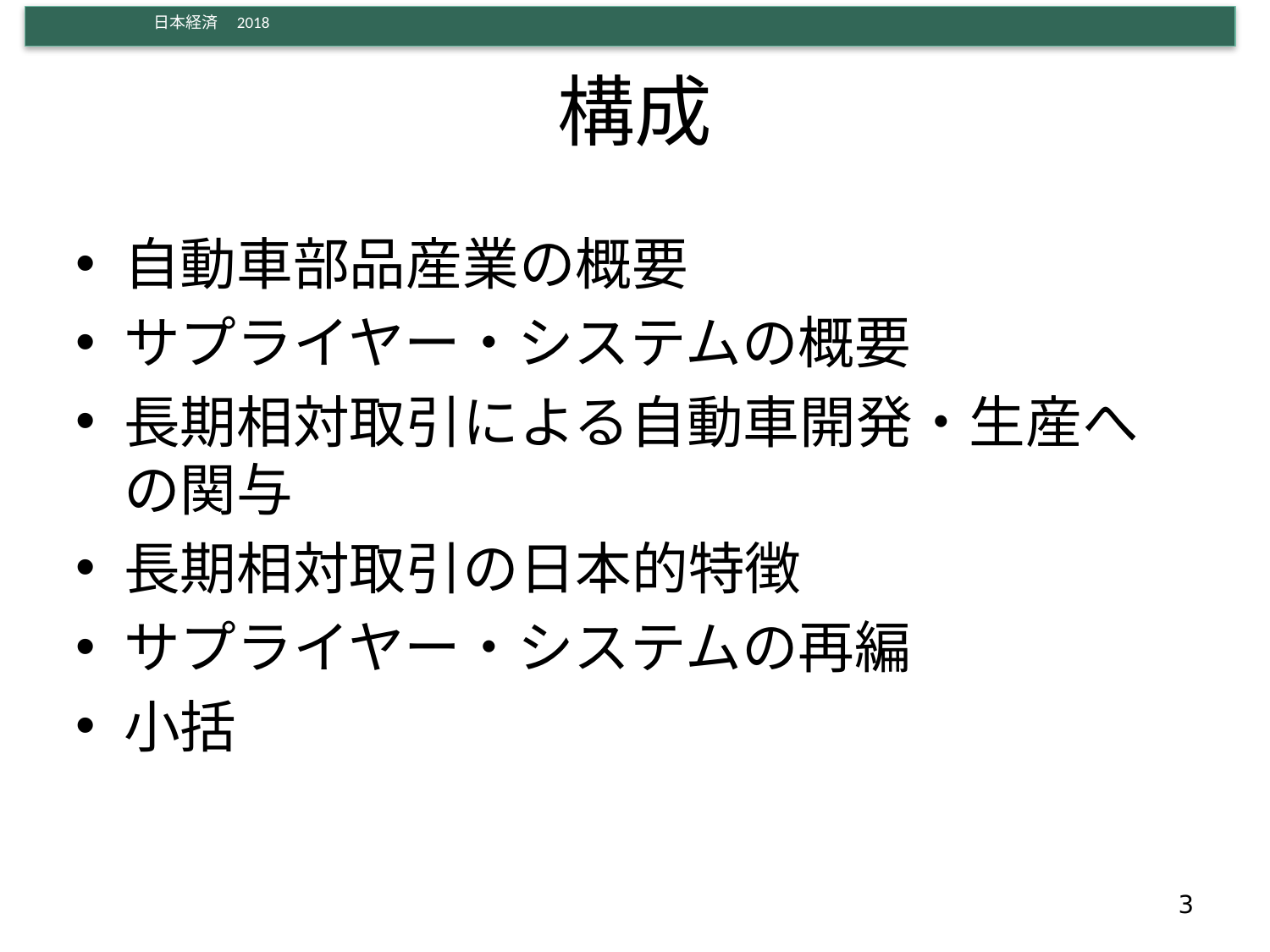

# 構成
自動車部品産業の概要
サプライヤー・システムの概要
長期相対取引による自動車開発・生産への関与
長期相対取引の日本的特徴
サプライヤー・システムの再編
小括
3